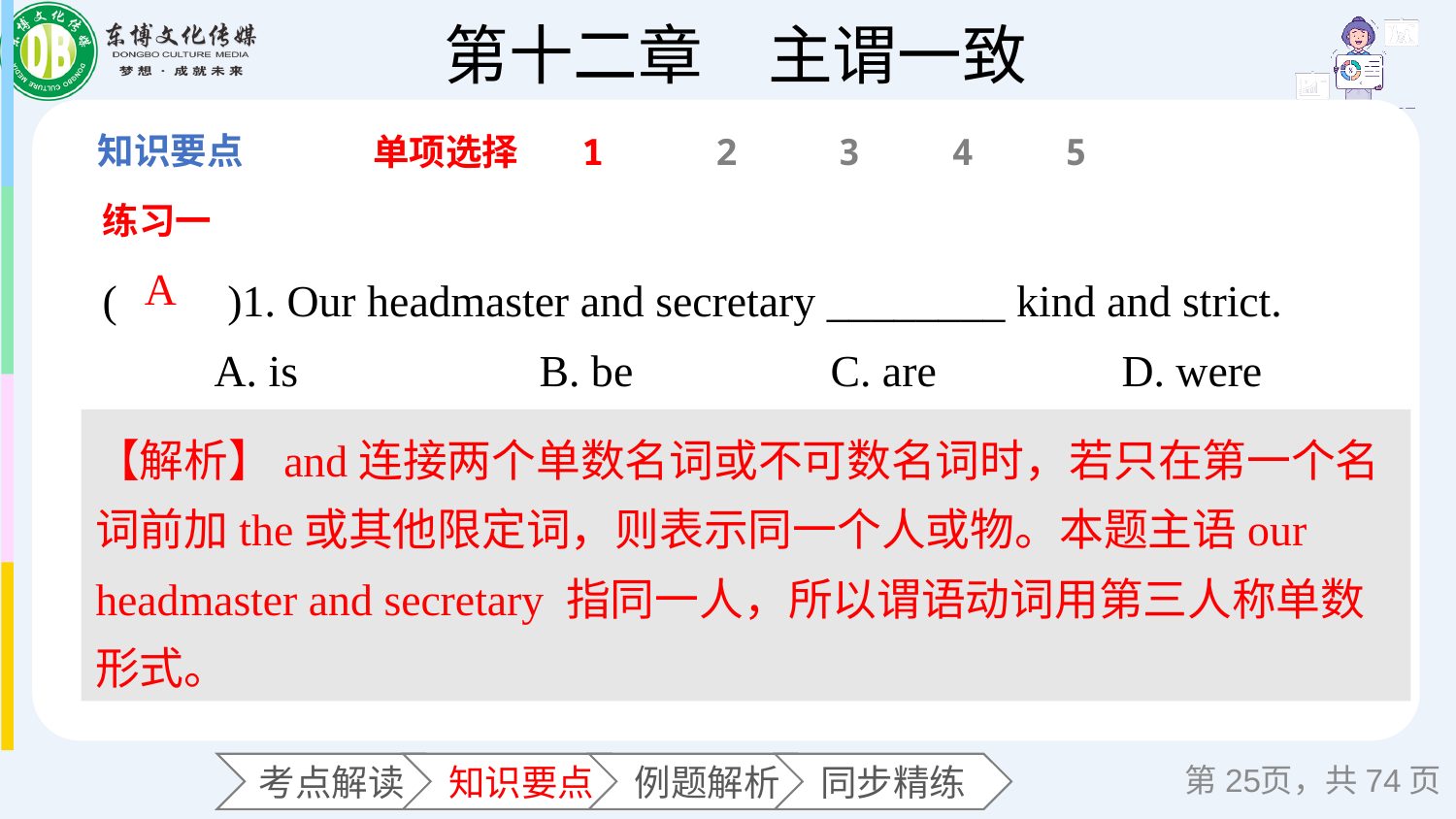

单项选择
1
2
3
4
5
练习一
(　　)1. Our headmaster and secretary ________ kind and strict.
          A. is		B. be		C. are		D. were
A
【解析】and连接两个单数名词或不可数名词时，若只在第一个名词前加the或其他限定词，则表示同一个人或物。本题主语our headmaster and secretary 指同一人，所以谓语动词用第三人称单数形式。
第25页，共74页